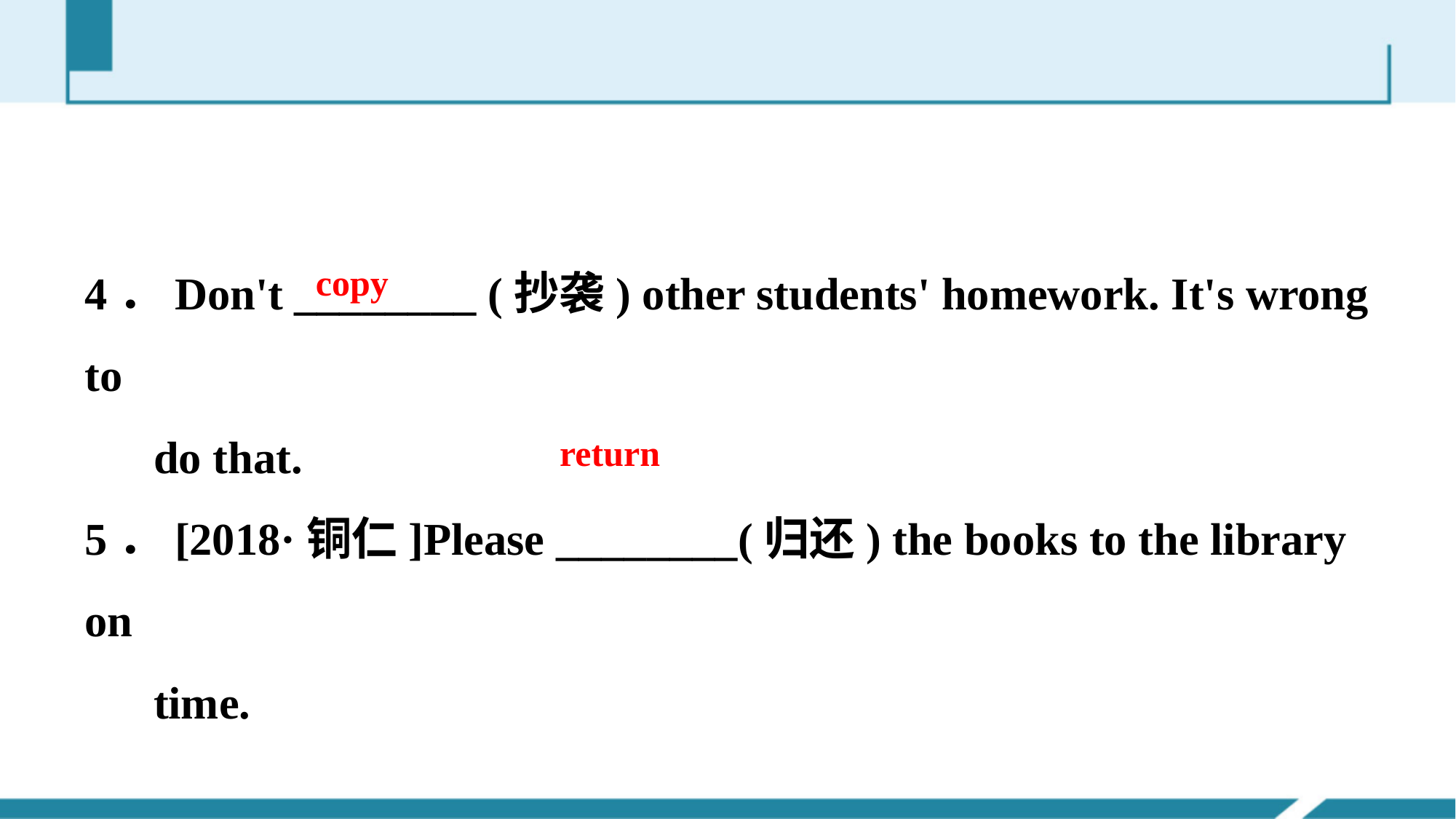

4．Don't ________ (抄袭) other students' homework. It's wrong to
      do that.
5．[2018·铜仁]Please ________(归还) the books to the library on
      time.
copy
return